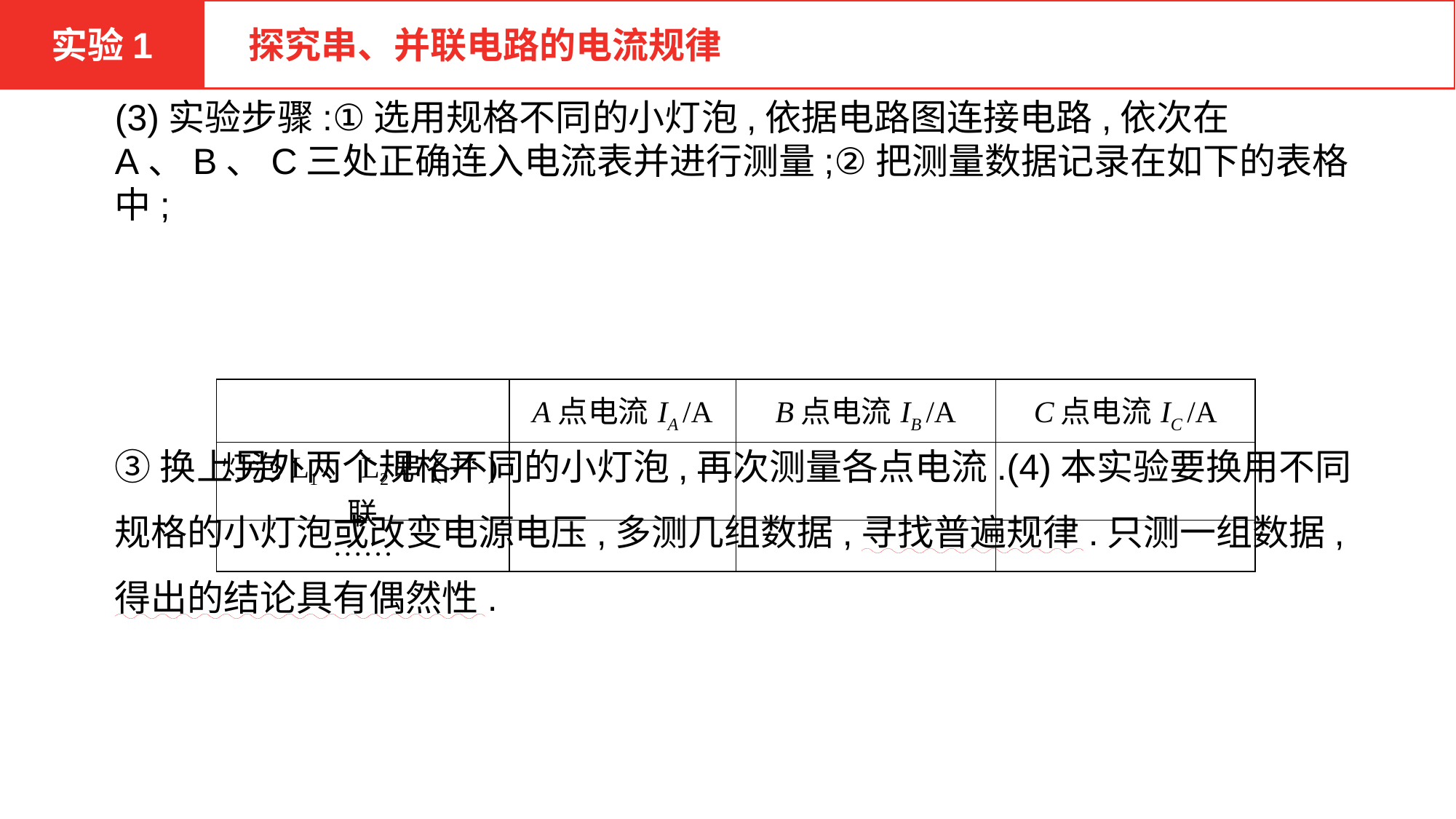

实验1
  探究串、并联电路的电流规律
(3)实验步骤:①选用规格不同的小灯泡,依据电路图连接电路,依次在A、B、C三处正确连入电流表并进行测量;②把测量数据记录在如下的表格中;

③换上另外两个规格不同的小灯泡,再次测量各点电流.(4)本实验要换用不同规格的小灯泡或改变电源电压,多测几组数据,寻找普遍规律.只测一组数据,得出的结论具有偶然性.

|  | A点电流IA /A | B点电流IB /A | C点电流IC /A |
| --- | --- | --- | --- |
| 灯泡L1、L2串(并)联 |  |  |  |
| …… |  |  |  |